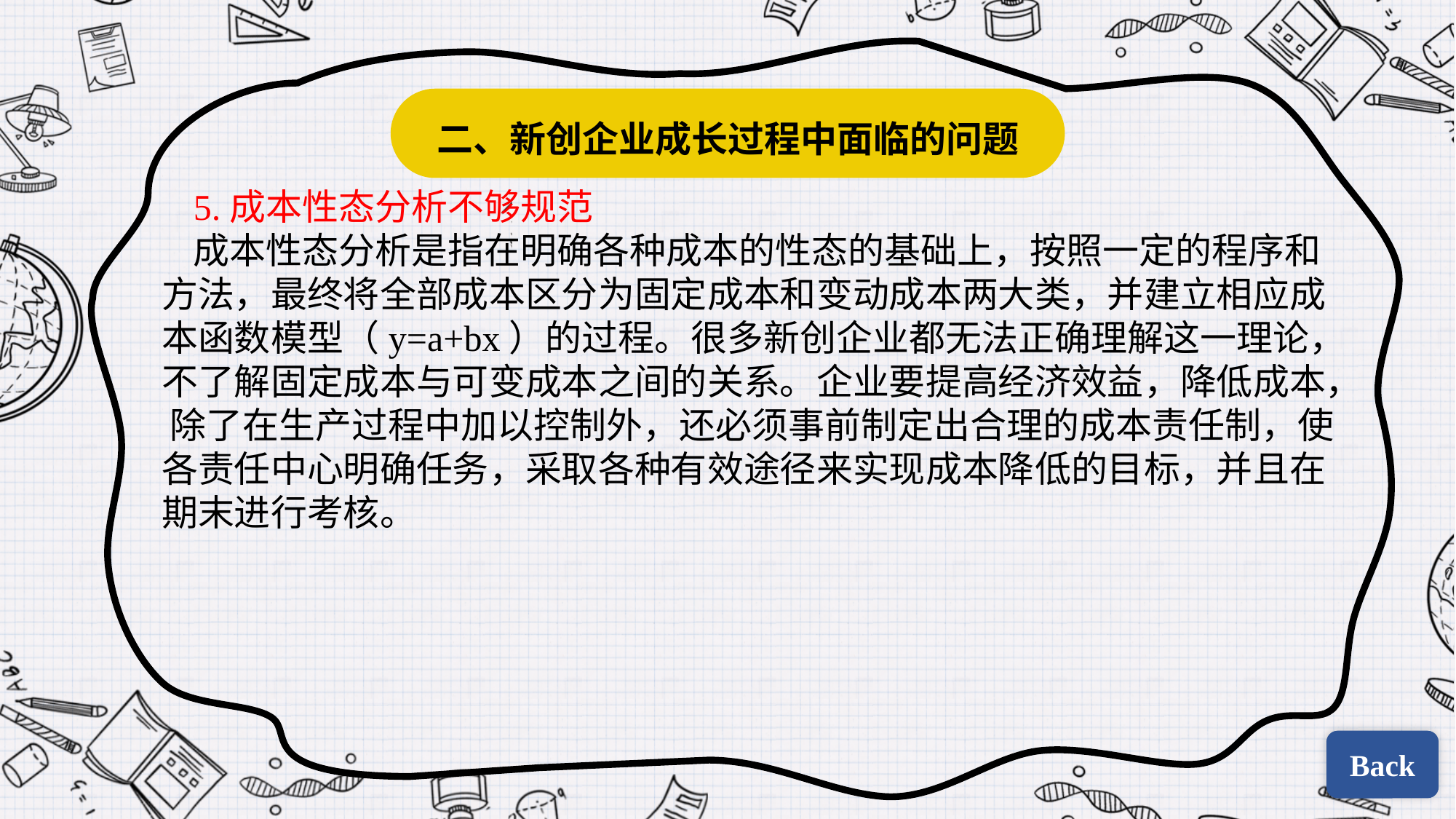

二、新创企业成长过程中面临的问题
5.成本性态分析不够规范
成本性态分析是指在明确各种成本的性态的基础上，按照一定的程序和方法，最终将全部成本区分为固定成本和变动成本两大类，并建立相应成本函数模型（y=a+bx）的过程。很多新创企业都无法正确理解这一理论，不了解固定成本与可变成本之间的关系。企业要提高经济效益，降低成本， 除了在生产过程中加以控制外，还必须事前制定出合理的成本责任制，使各责任中心明确任务，采取各种有效途径来实现成本降低的目标，并且在期末进行考核。

Back